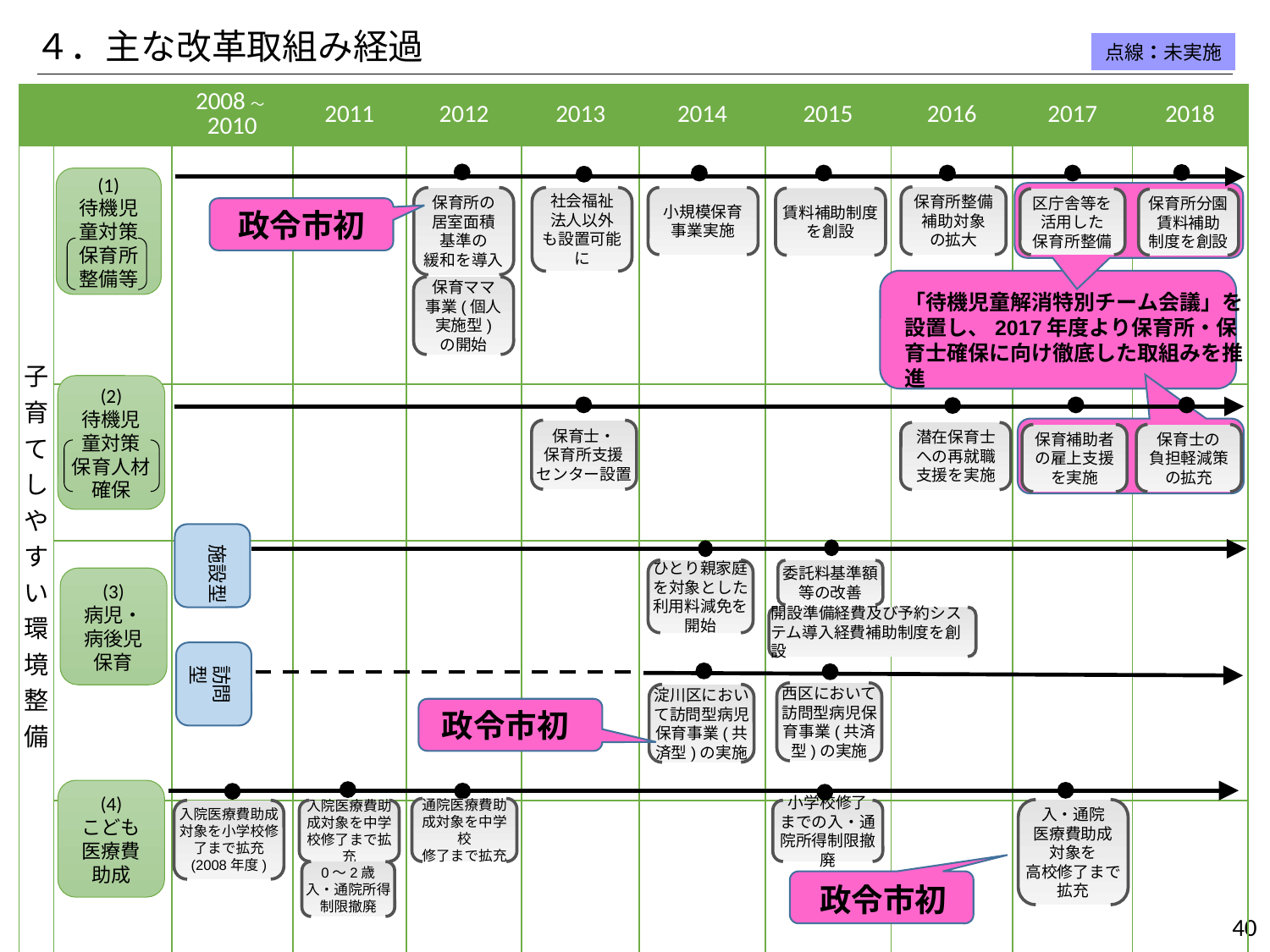

４．主な改革取組み経過
点線：未実施
|  |  | 2008～2010 | 2011 | 2012 | 2013 | 2014 | 2015 | 2016 | 2017 | 2018 |
| --- | --- | --- | --- | --- | --- | --- | --- | --- | --- | --- |
| 子 育 て し や す い 環 境 整 備 |  |  |  |  |  |  |  |  |  |  |
|  |  |  |  |  |  |  |  |  |  |  |
|  |  |  |  |  |  |  |  |  |  |  |
|  |  |  |  |  |  |  |  |  |  |  |

(1)
待機児
童対策
保育所
整備等

保育所整備
補助対象
の拡大
保育所の
居室面積
基準の
緩和を導入
社会福祉
法人以外
も設置可能に
小規模保育
事業実施
賃料補助制度を創設
区庁舎等を
活用した
保育所整備
保育所分園賃料補助
制度を創設

政令市初

保育ママ
事業(個人
実施型)
の開始
「待機児童解消特別チーム会議」を設置し、2017年度より保育所・保育士確保に向け徹底した取組みを推進
(2)
待機児
童対策
保育人材
確保

保育士・
保育所支援
センター設置
潜在保育士
への再就職
支援を実施
保育補助者
の雇上支援
を実施
保育士の
負担軽減策
の拡充

施設型

ひとり親家庭を対象とした利用料減免を開始
委託料基準額等の改善
(3)
病児・
病後児
保育
開設準備経費及び予約システム導入経費補助制度を創設

訪問型

西区において訪問型病児保育事業(共済型)の実施
淀川区において訪問型病児保育事業(共済型)の実施

政令市初
(4)
こども
医療費
助成

通院医療費助成対象を中学校
修了まで拡充
入・通院
医療費助成
対象を
高校修了まで拡充
入院医療費助成対象を中学校修了まで拡充
入院医療費助成対象を小学校修了まで拡充
(2008年度)
小学校修了
までの入・通院所得制限撤廃
0～2歳
入・通院所得
制限撤廃

政令市初
40